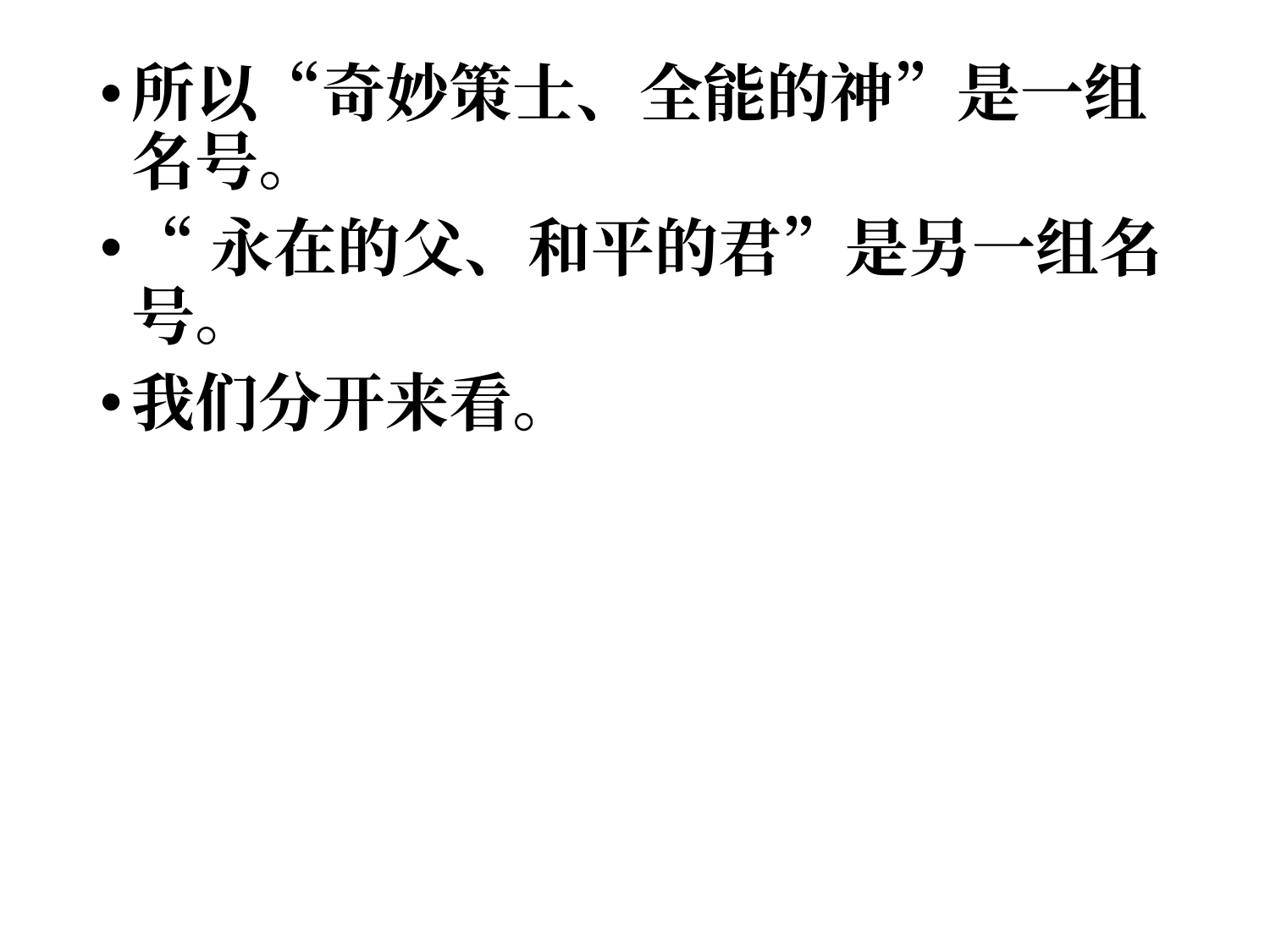

所以“奇妙策士、全能的神”是一组名号。
“永在的父、和平的君”是另一组名号。
我们分开来看。